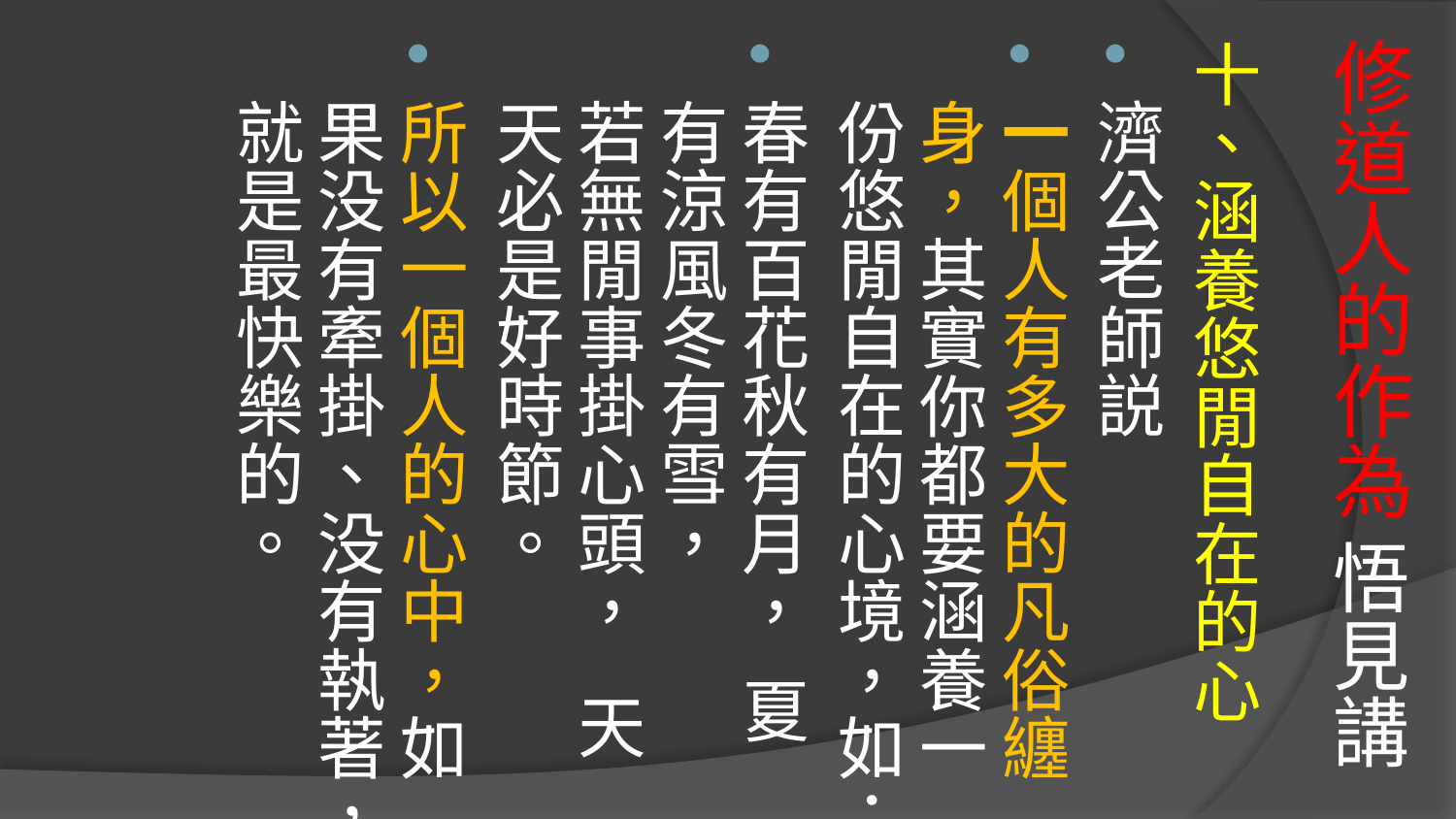

# 修道人的作為 悟見講
十、涵養悠閒自在的心
濟公老師説
一個人有多大的凡俗纏身，其實你都要涵養一份悠閒自在的心境，如：
春有百花秋有月，  夏有涼風冬有雪，
若無閒事掛心頭，   天天必是好時節。
所以一個人的心中，如果没有牽掛、没有執著，就是最快樂的。